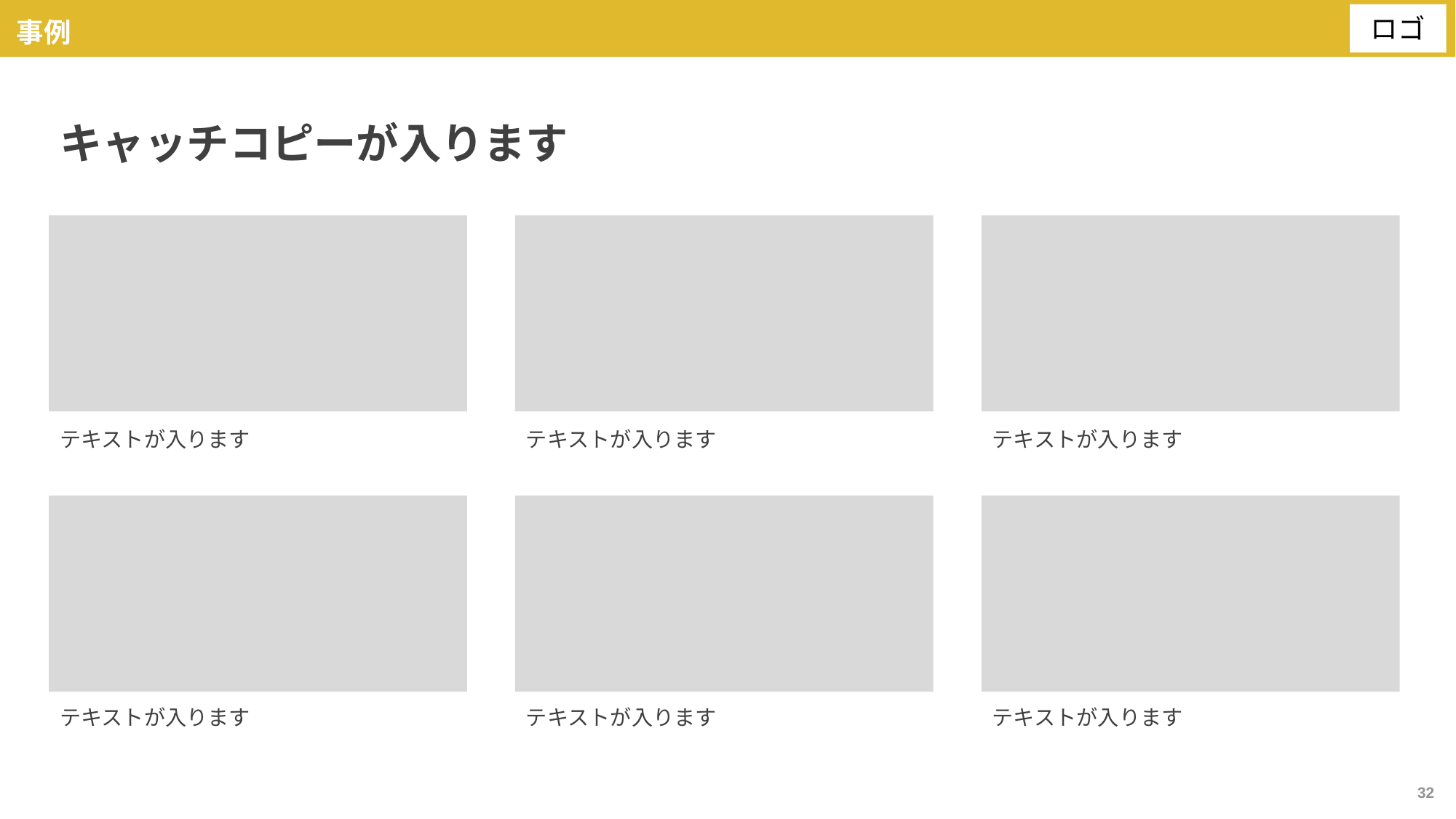

# 事例
キャッチコピーが入ります

テキストが入ります
テキストが入ります
テキストが入ります

テキストが入ります
テキストが入ります
テキストが入ります
32